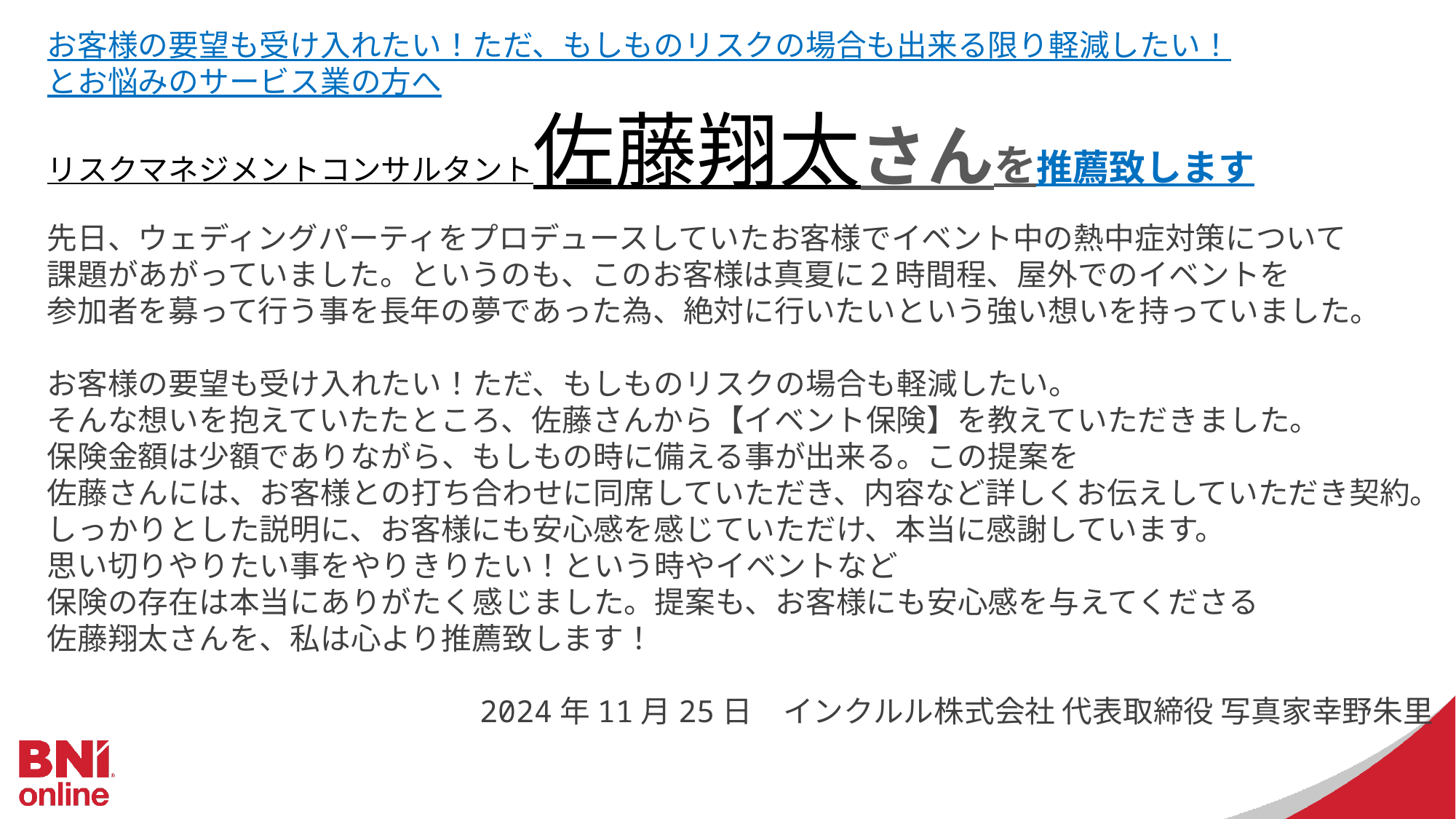

お客様の要望も受け入れたい！ただ、もしものリスクの場合も出来る限り軽減したい！
とお悩みのサービス業の方へ
リスクマネジメントコンサルタント佐藤翔太さんを推薦致します

先日、ウェディングパーティをプロデュースしていたお客様でイベント中の熱中症対策について
課題があがっていました。というのも、このお客様は真夏に２時間程、屋外でのイベントを
参加者を募って行う事を長年の夢であった為、絶対に行いたいという強い想いを持っていました。

お客様の要望も受け入れたい！ただ、もしものリスクの場合も軽減したい。
そんな想いを抱えていたたところ、佐藤さんから【イベント保険】を教えていただきました。
保険金額は少額でありながら、もしもの時に備える事が出来る。この提案を
佐藤さんには、お客様との打ち合わせに同席していただき、内容など詳しくお伝えしていただき契約。
しっかりとした説明に、お客様にも安心感を感じていただけ、本当に感謝しています。
思い切りやりたい事をやりきりたい！という時やイベントなど
保険の存在は本当にありがたく感じました。提案も、お客様にも安心感を与えてくださる
佐藤翔太さんを、私は心より推薦致します！

　　　　　　　　　　　　　　2024年11月25日　インクルル株式会社 代表取締役 写真家幸野朱里